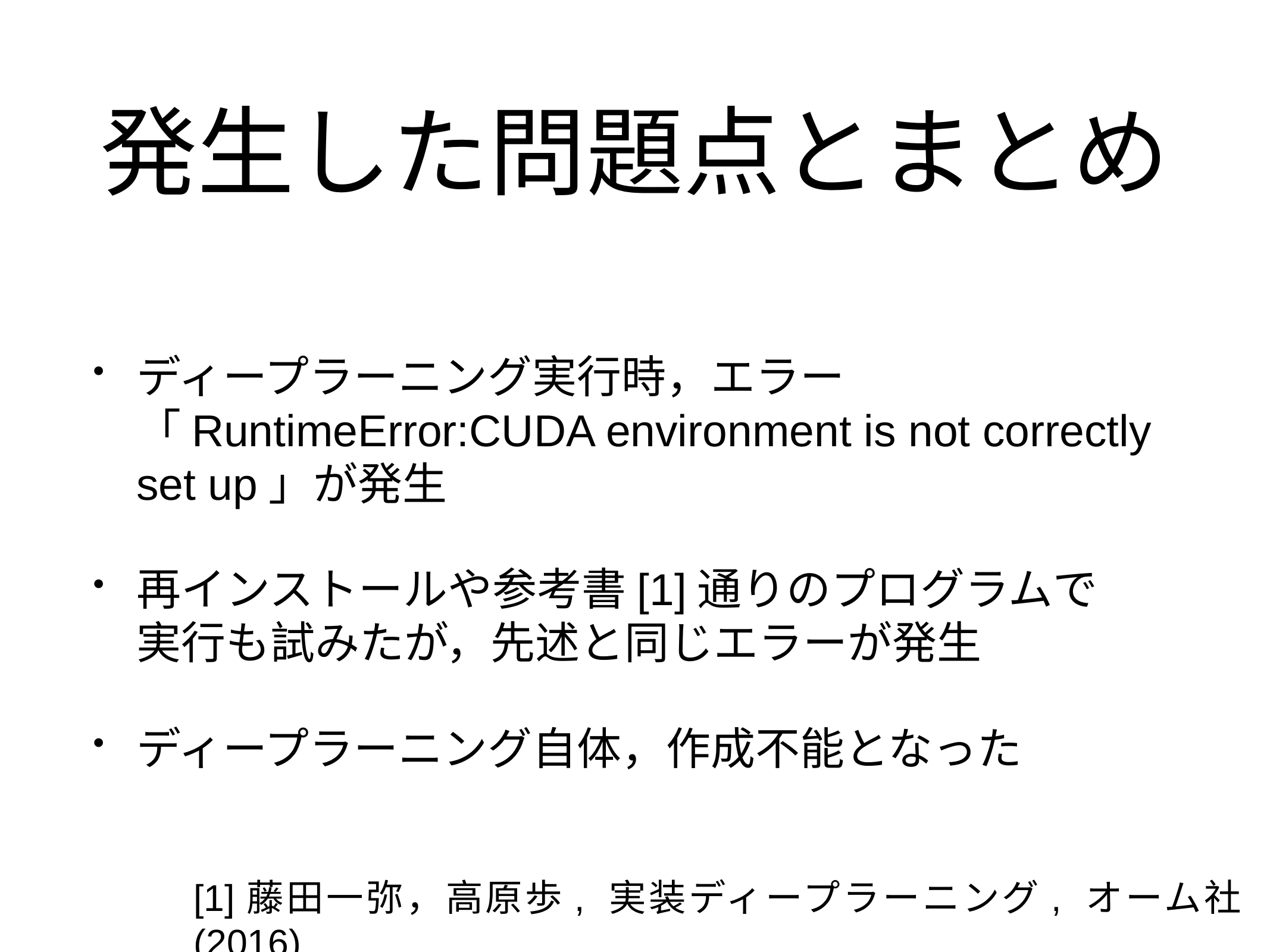

# 発生した問題点とまとめ
ディープラーニング実行時，エラー「RuntimeError:CUDA environment is not correctly set up」が発生
再インストールや参考書[1]通りのプログラムで
実行も試みたが，先述と同じエラーが発生
ディープラーニング自体，作成不能となった
[1]藤田一弥，高原歩, 実装ディープラーニング, オーム社 (2016)